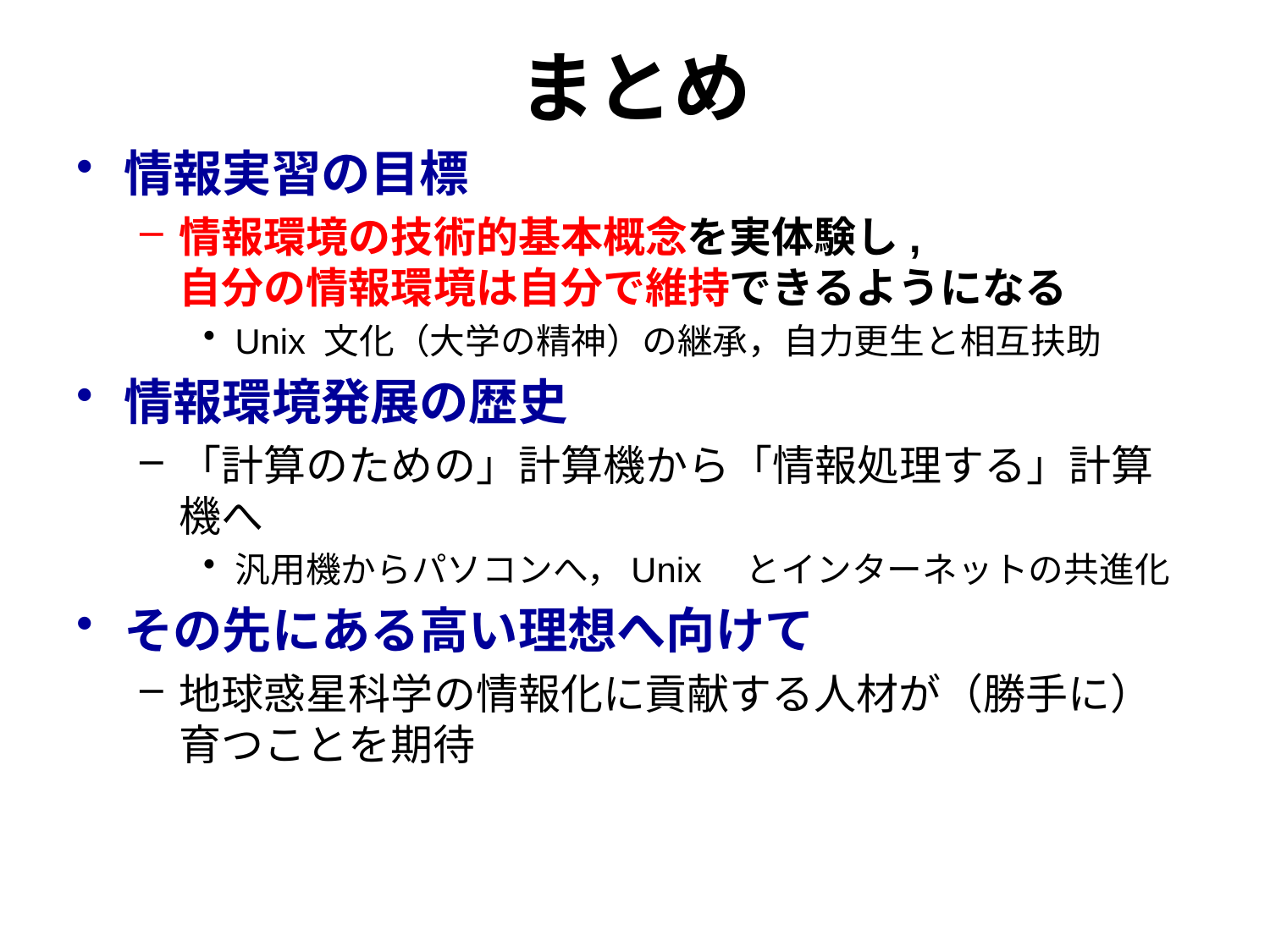

# まとめ
情報実習の目標
情報環境の技術的基本概念を実体験し,
自分の情報環境は自分で維持できるようになる
Unix 文化（大学の精神）の継承，自力更生と相互扶助
情報環境発展の歴史
「計算のための」計算機から「情報処理する」計算機へ
汎用機からパソコンへ，Unix　とインターネットの共進化
その先にある高い理想へ向けて
地球惑星科学の情報化に貢献する人材が（勝手に）育つことを期待